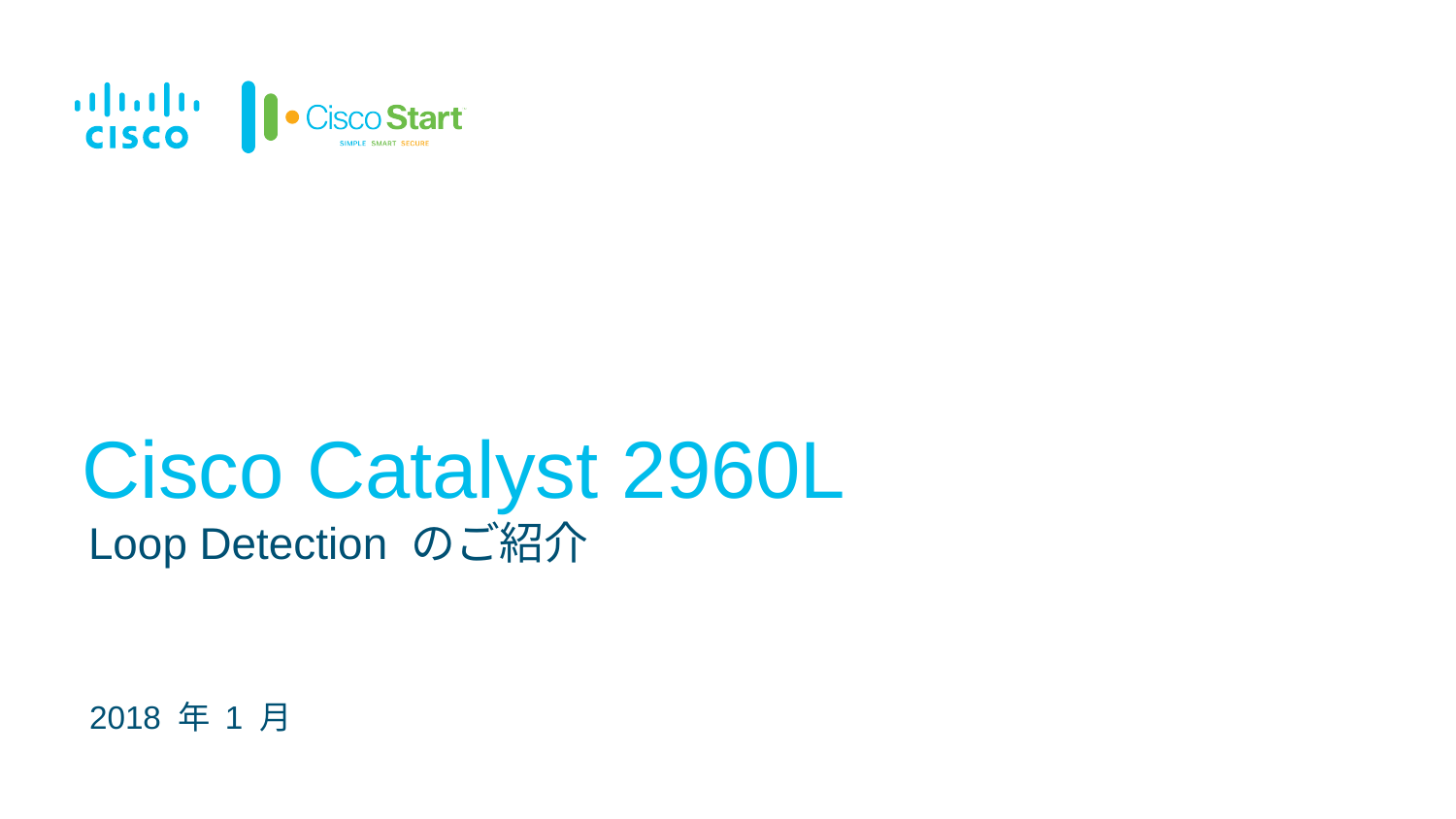

# Cisco Catalyst 2960L
Loop Detection のご紹介

2018 年 1 月